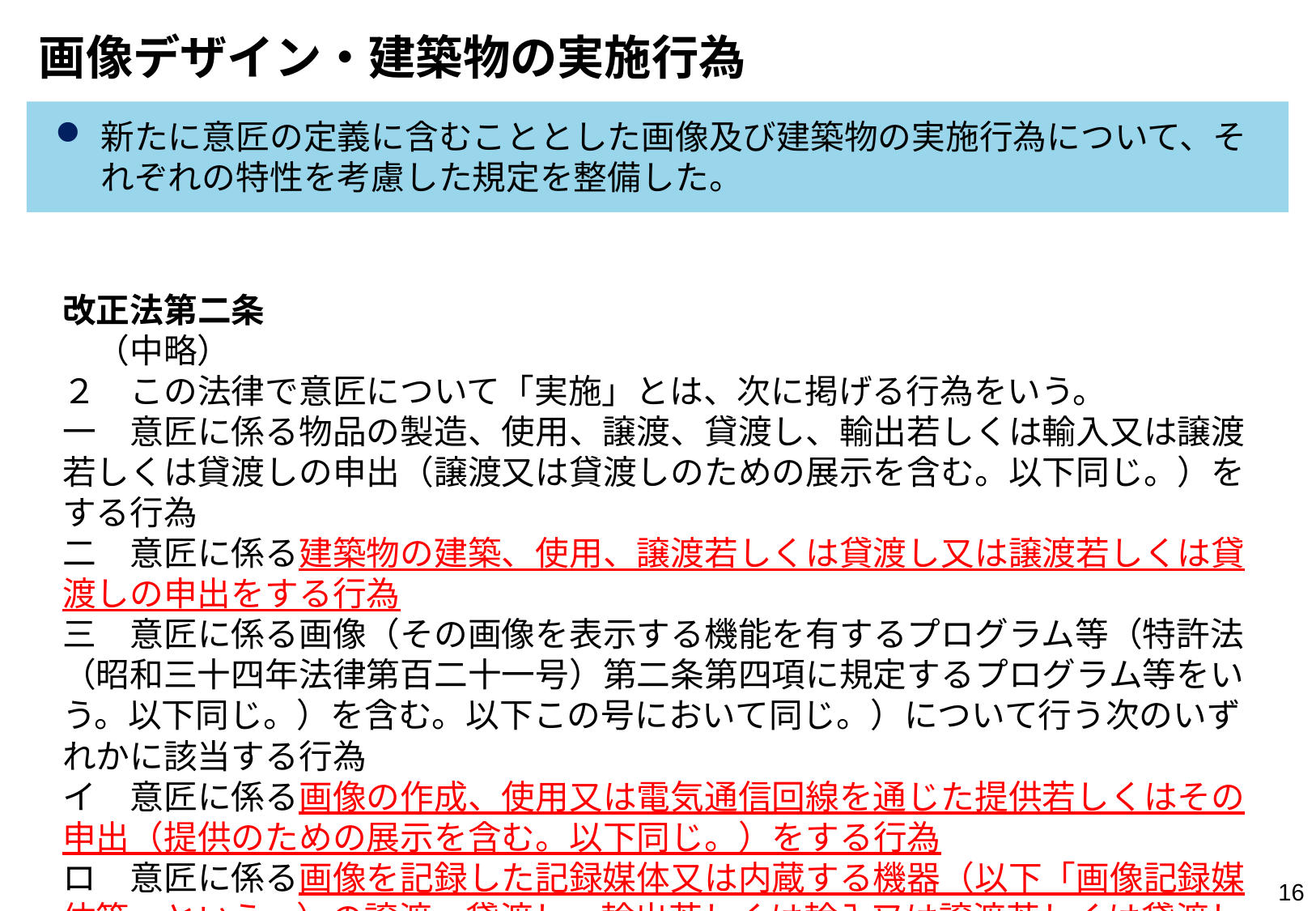

# 画像デザイン・建築物の実施行為
新たに意匠の定義に含むこととした画像及び建築物の実施行為について、それぞれの特性を考慮した規定を整備した。
改正法第二条
　（中略）
２　この法律で意匠について「実施」とは、次に掲げる行為をいう。
一　意匠に係る物品の製造、使用、譲渡、貸渡し、輸出若しくは輸入又は譲渡若しくは貸渡しの申出（譲渡又は貸渡しのための展示を含む。以下同じ。）をする行為
二　意匠に係る建築物の建築、使用、譲渡若しくは貸渡し又は譲渡若しくは貸渡しの申出をする行為
三　意匠に係る画像（その画像を表示する機能を有するプログラム等（特許法（昭和三十四年法律第百二十一号）第二条第四項に規定するプログラム等をいう。以下同じ。）を含む。以下この号において同じ。）について行う次のいずれかに該当する行為
イ　意匠に係る画像の作成、使用又は電気通信回線を通じた提供若しくはその申出（提供のための展示を含む。以下同じ。）をする行為
ロ　意匠に係る画像を記録した記録媒体又は内蔵する機器（以下「画像記録媒体等」という。）の譲渡、貸渡し、輸出若しくは輸入又は譲渡若しくは貸渡しの申出をする行為
16